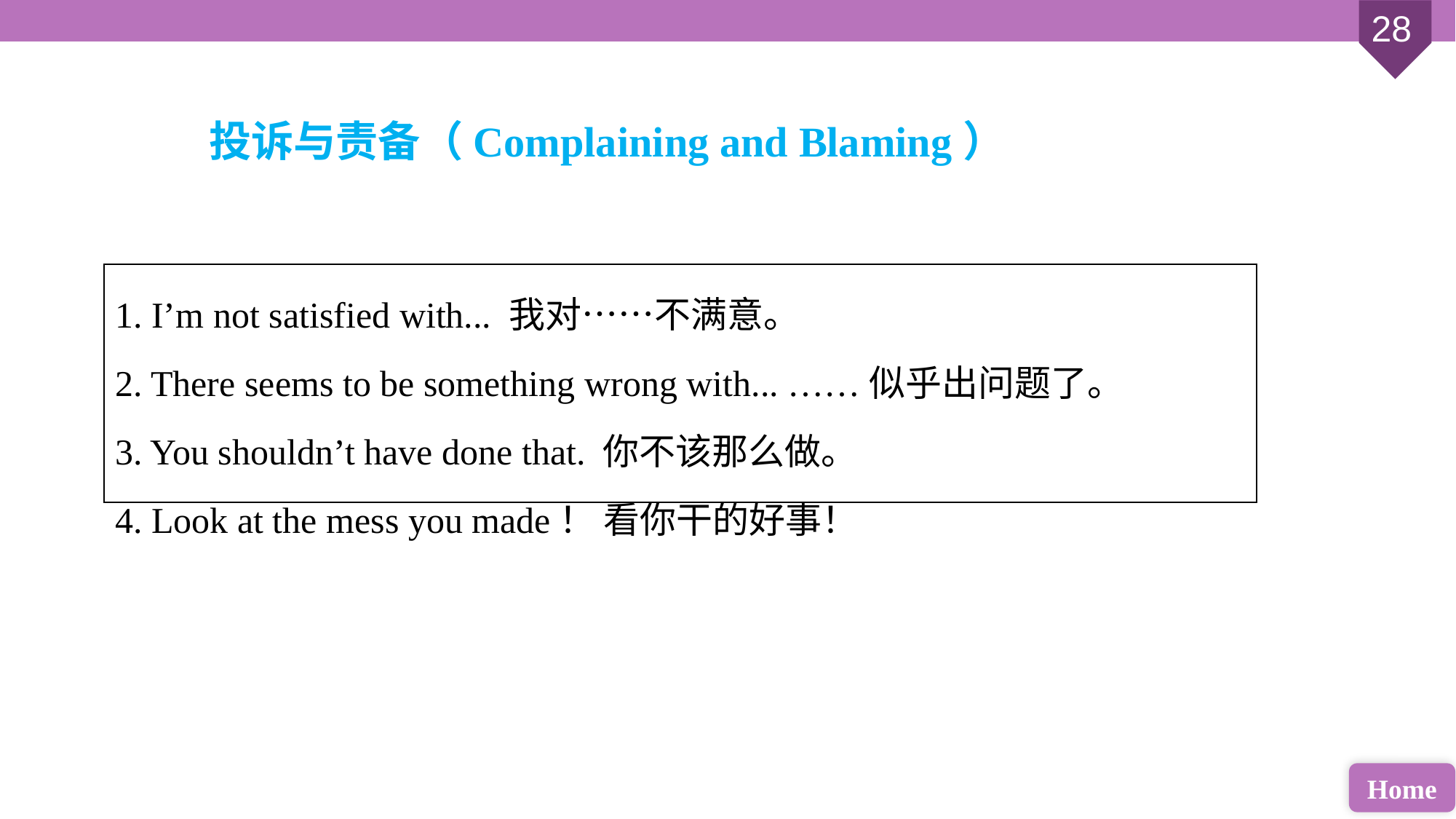

投诉与责备（Complaining and Blaming）
| 1. I’m not satisfied with... 我对……不满意。 2. There seems to be something wrong with... ……似乎出问题了。 3. You shouldn’t have done that. 你不该那么做。 4. Look at the mess you made！ 看你干的好事！ |
| --- |